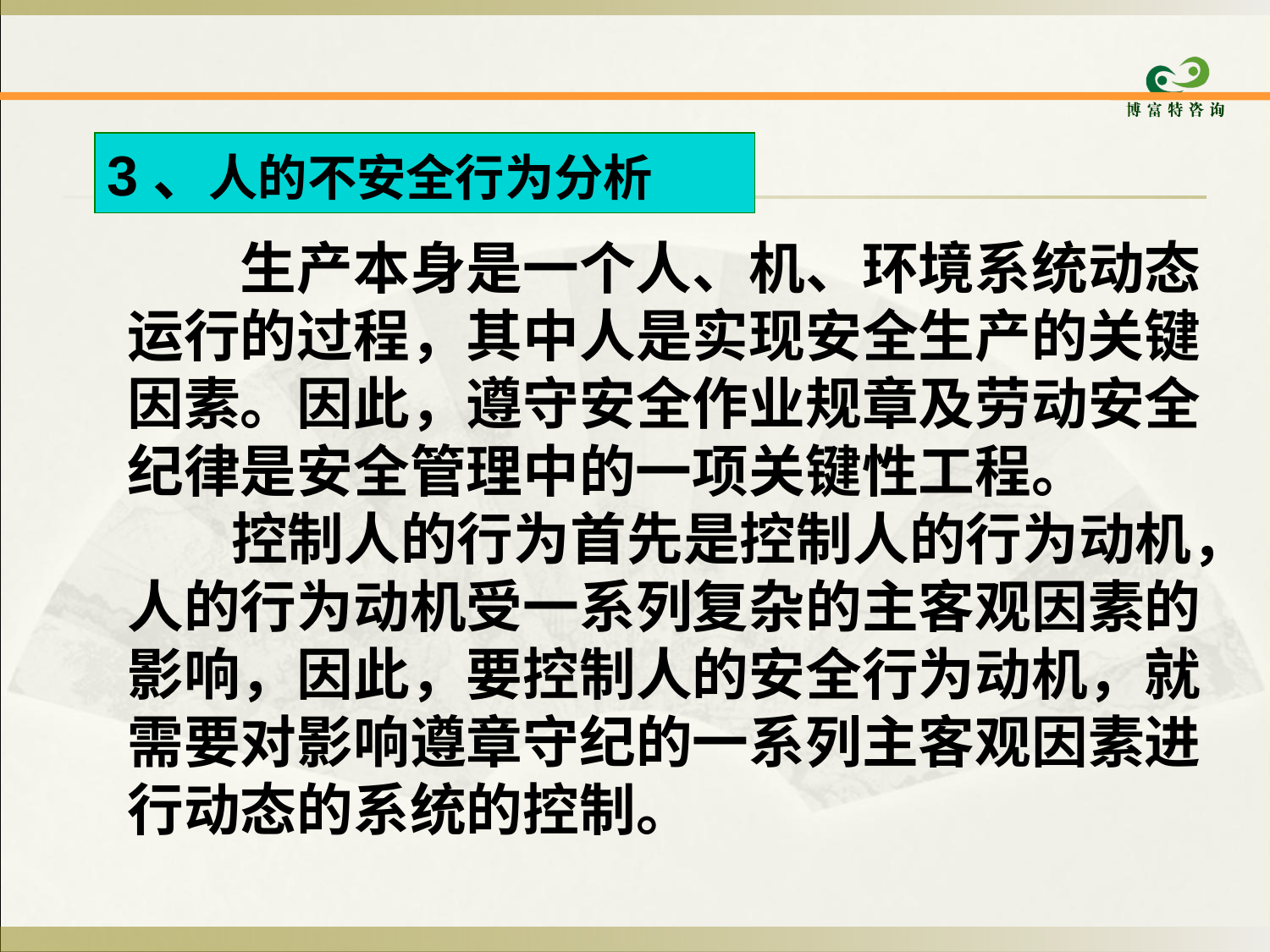

3、人的不安全行为分析
　　生产本身是一个人、机、环境系统动态运行的过程，其中人是实现安全生产的关键因素。因此，遵守安全作业规章及劳动安全纪律是安全管理中的一项关键性工程。
       控制人的行为首先是控制人的行为动机，人的行为动机受一系列复杂的主客观因素的影响，因此，要控制人的安全行为动机，就需要对影响遵章守纪的一系列主客观因素进行动态的系统的控制。
57